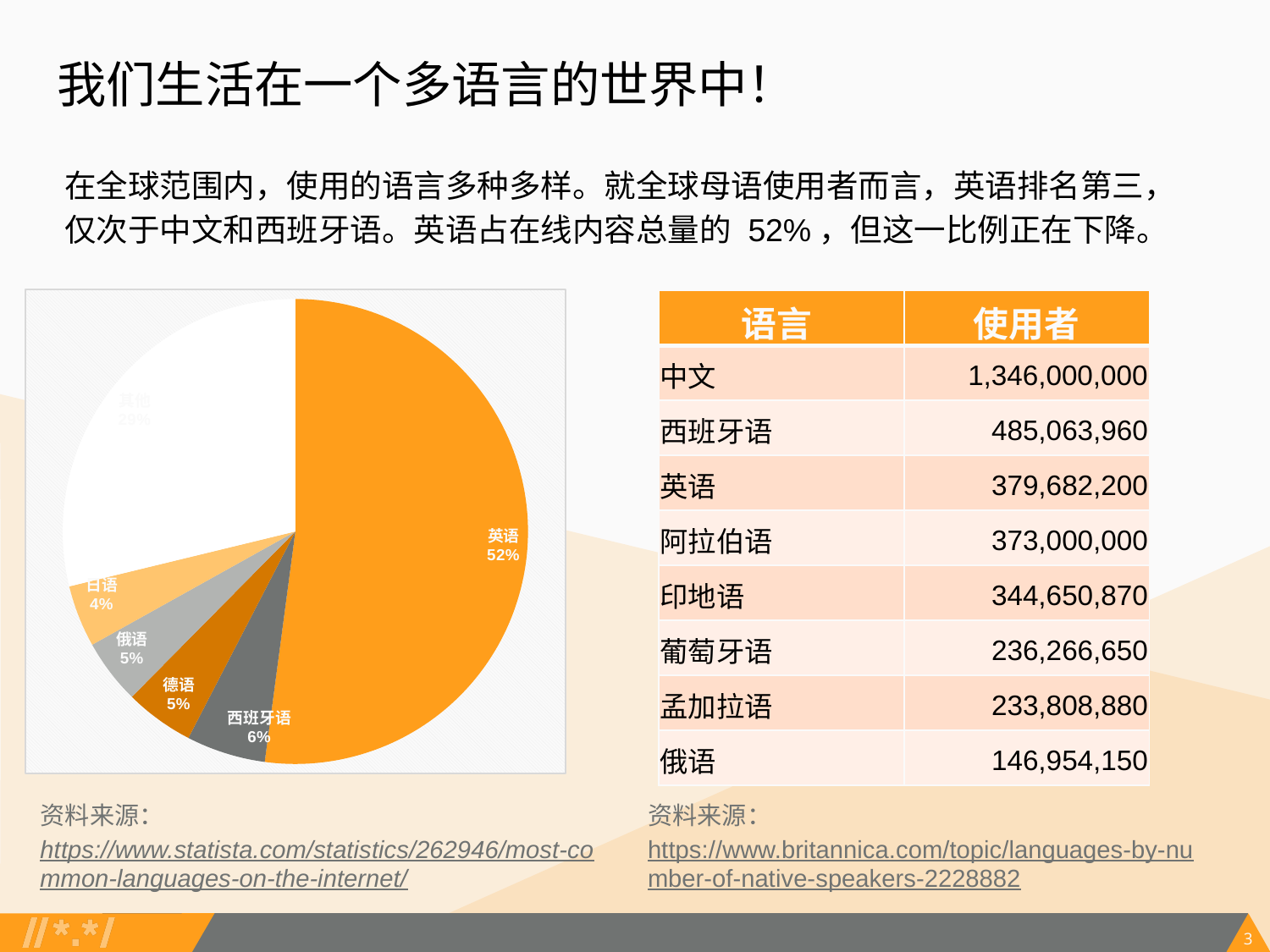

# 我们生活在一个多语言的世界中！
在全球范围内，使用的语言多种多样。就全球母语使用者而言，英语排名第三，仅次于中文和西班牙语。英语占在线内容总量的 52%，但这一比例正在下降。

### Chart

| Category |  |
|---|---|
| 英语 | 52.1 |
| 西班牙语 | 5.5 |
| 德语 | 4.8 |
| 俄语 | 4.5 |
| 日语 | 4.3 |
| 其他 | 28.8 |
| 语言 | 使用者 |
| --- | --- |
| 中文 | 1,346,000,000 |
| 西班牙语 | 485,063,960 |
| 英语 | 379,682,200 |
| 阿拉伯语 | 373,000,000 |
| 印地语 | 344,650,870 |
| 葡萄牙语 | 236,266,650 |
| 孟加拉语 | 233,808,880 |
| 俄语 | 146,954,150 |
资料来源：https://www.statista.com/statistics/262946/most-common-languages-on-the-internet/
资料来源：
https://www.britannica.com/topic/languages-by-number-of-native-speakers-2228882